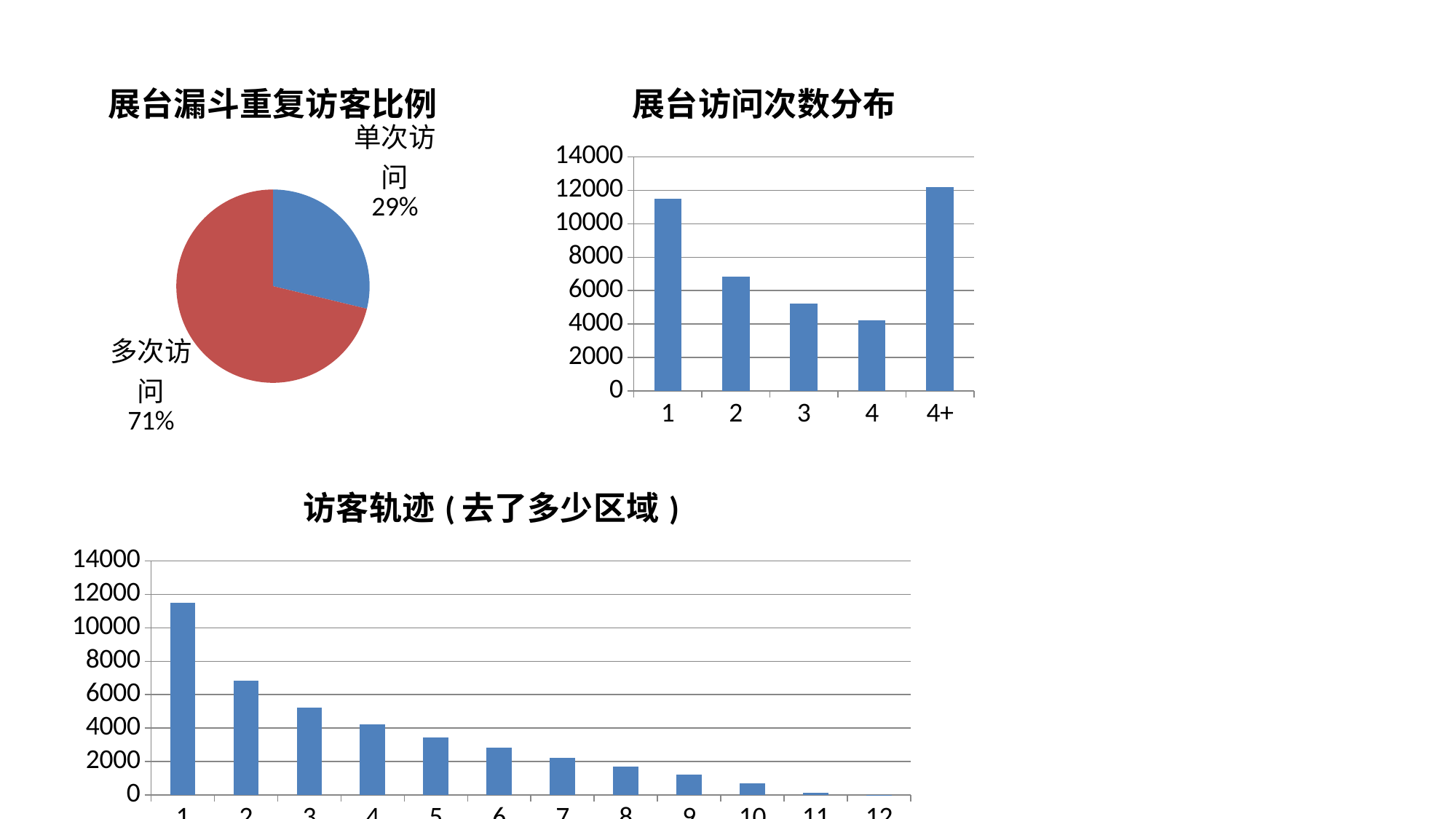

### Chart: 展台漏斗重复访客比例

| Category | 访问次数 |
|---|---|
| 单次访问 | 11492.0 |
| 多次访问 | 28462.0 |

### Chart: 展台访问次数分布

| Category | 访问次数 |
|---|---|
| 1 | 11492.0 |
| 2 | 6845.0 |
| 3 | 5207.0 |
| 4 | 4221.0 |
| 4+ | 12189.0 |

### Chart: 访客轨迹(去了多少区域)

| Category | 访问次数 |
|---|---|
| 1 | 11492.0 |
| 2 | 6845.0 |
| 3 | 5207.0 |
| 4 | 4221.0 |
| 5 | 3426.0 |
| 6 | 2820.0 |
| 7 | 2228.0 |
| 8 | 1686.0 |
| 9 | 1224.0 |
| 10 | 684.0 |
| 11 | 120.0 |
| 12 | 1.0 |